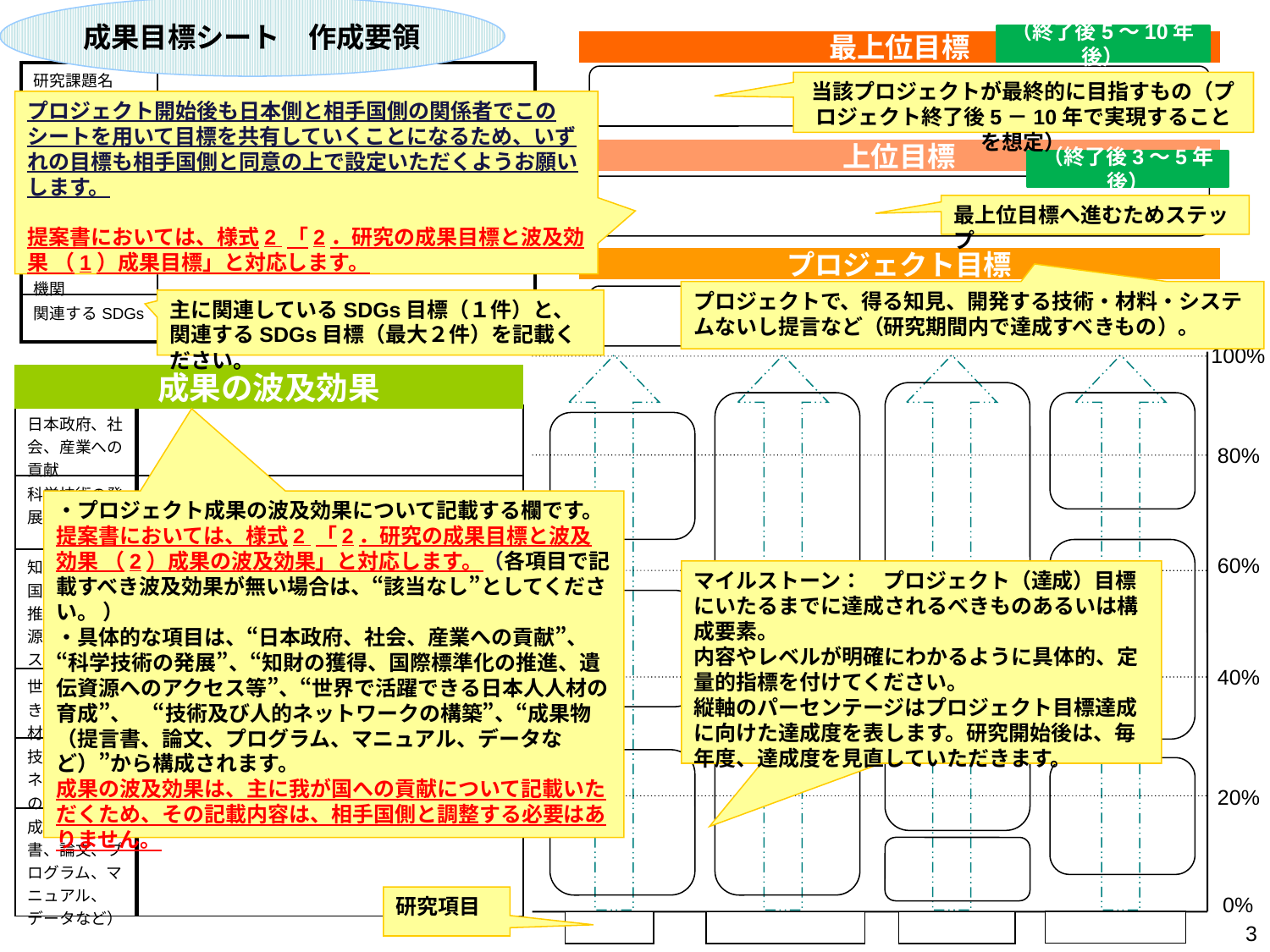

成果目標シート　作成要領
（終了後5～10年後）
最上位目標
| 研究課題名 |  |
| --- | --- |
| 研究代表者名 （所属機関） |  |
| 研究期間 |  |
| 相手国名／主要相手国研究機関 |  |
| 関連するSDGs |  |

当該プロジェクトが最終的に目指すもの（プロジェクト終了後5－10年で実現することを想定）
プロジェクト開始後も日本側と相手国側の関係者でこのシートを用いて目標を共有していくことになるため、いずれの目標も相手国側と同意の上で設定いただくようお願いします。

提案書においては、様式2 「2．研究の成果目標と波及効果 （1）成果目標」と対応します。
上位目標
（終了後3～5年後）

最上位目標へ進むためステップ
プロジェクト目標
プロジェクトで、得る知見、開発する技術・材料・システムないし提言など（研究期間内で達成すべきもの）。

主に関連しているSDGs目標（１件）と、
関連するSDGs目標（最大２件）を記載ください。
100%

成果の波及効果

| 日本政府、社会、産業への貢献 |  |
| --- | --- |
| 科学技術の発展 |  |
| 知財の獲得、国際標準化の推進、遺伝資源へのアクセス等 |  |
| 世界で活躍できる日本人人材の育成 |  |
| 技術及び人的ネットワークの構築 |  |
| 成果物（提言書、論文、プログラム、マニュアル、データなど） |  |

80%

・プロジェクト成果の波及効果について記載する欄です。提案書においては、様式2 「2．研究の成果目標と波及効果 （2）成果の波及効果」と対応します。（各項目で記載すべき波及効果が無い場合は、“該当なし”としてください。 ）
・具体的な項目は、“日本政府、社会、産業への貢献”、“科学技術の発展”、“知財の獲得、国際標準化の推進、遺伝資源へのアクセス等”、“世界で活躍できる日本人人材の育成”、　“技術及び人的ネットワークの構築”、“成果物（提言書、論文、プログラム、マニュアル、データなど）”から構成されます。
成果の波及効果は、主に我が国への貢献について記載いただくため、その記載内容は、相手国側と調整する必要はありません。

60%
マイルストーン：　プロジェクト（達成）目標にいたるまでに達成されるべきものあるいは構成要素。
内容やレベルが明確にわかるように具体的、定量的指標を付けてください。
縦軸のパーセンテージはプロジェクト目標達成に向けた達成度を表します。研究開始後は、毎年度、達成度を見直していただきます。

40%

20%

0%
研究項目

3